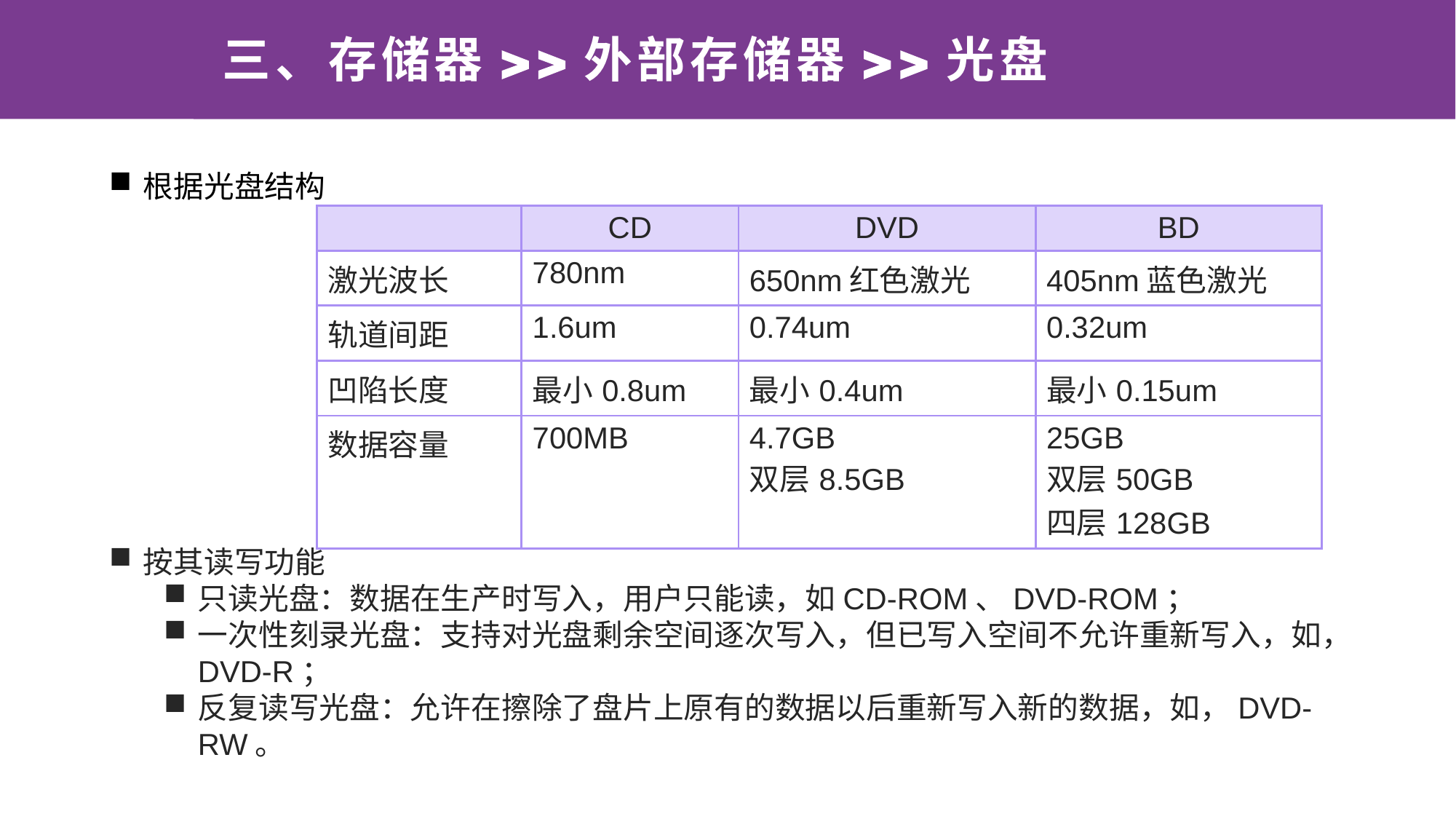

# 三、存储器>>外部存储器>>光盘
根据光盘结构
|  | CD | DVD | BD |
| --- | --- | --- | --- |
| 激光波长 | 780nm | 650nm红色激光 | 405nm蓝色激光 |
| 轨道间距 | 1.6um | 0.74um | 0.32um |
| 凹陷长度 | 最小0.8um | 最小0.4um | 最小0.15um |
| 数据容量 | 700MB | 4.7GB 双层8.5GB | 25GB 双层50GB 四层128GB |
按其读写功能
只读光盘：数据在生产时写入，用户只能读，如CD-ROM、DVD-ROM；
一次性刻录光盘：支持对光盘剩余空间逐次写入，但已写入空间不允许重新写入，如，DVD-R；
反复读写光盘：允许在擦除了盘片上原有的数据以后重新写入新的数据，如，DVD-RW。